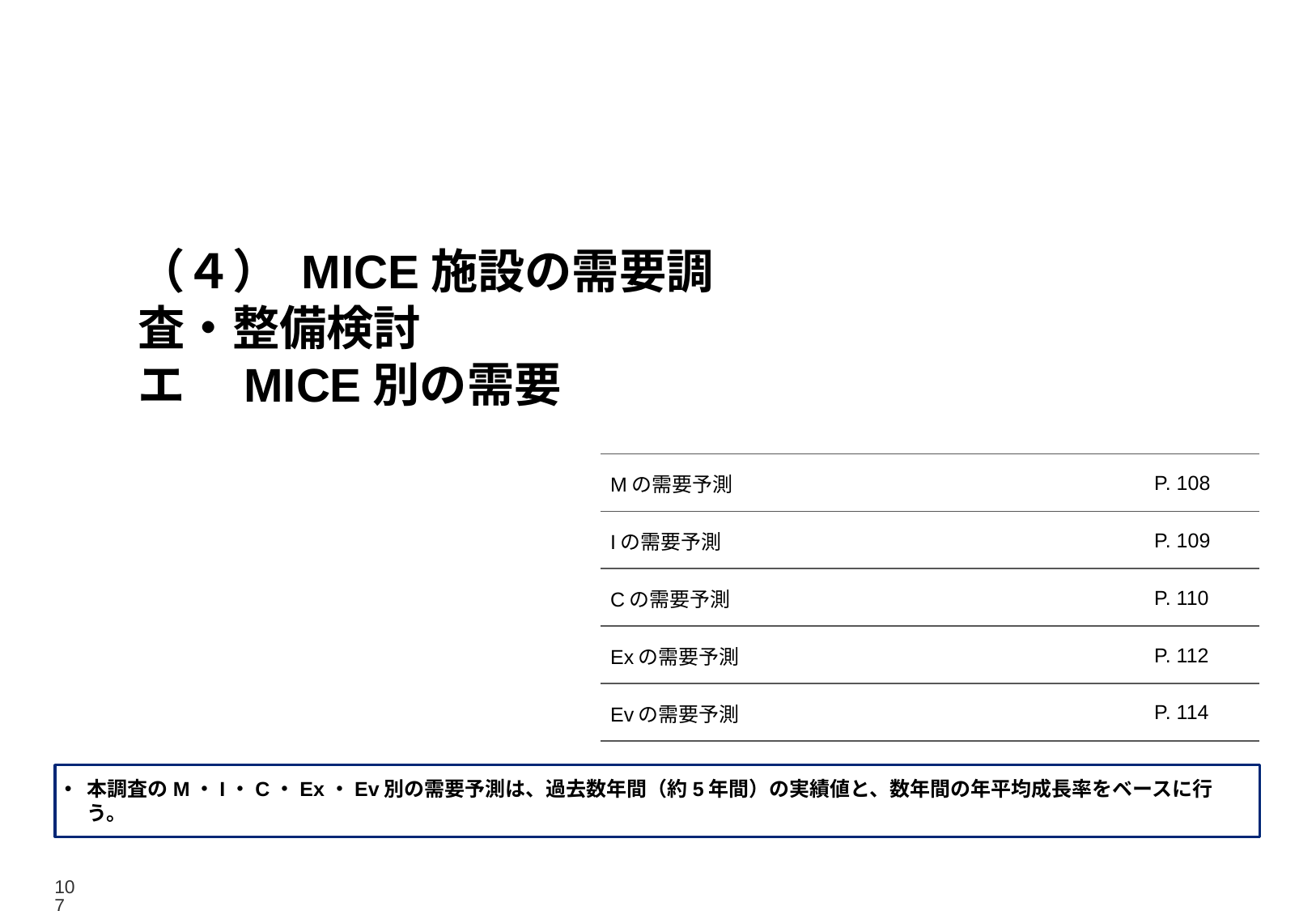

（４） MICE施設の需要調査・整備検討
エ　MICE別の需要
| Mの需要予測 | P. 108 |
| --- | --- |
| Iの需要予測 | P. 109 |
| Cの需要予測 | P. 110 |
| Exの需要予測 | P. 112 |
| Evの需要予測 | P. 114 |
本調査のM・I・C・Ex・Ev別の需要予測は、過去数年間（約5年間）の実績値と、数年間の年平均成長率をベースに行う。
107